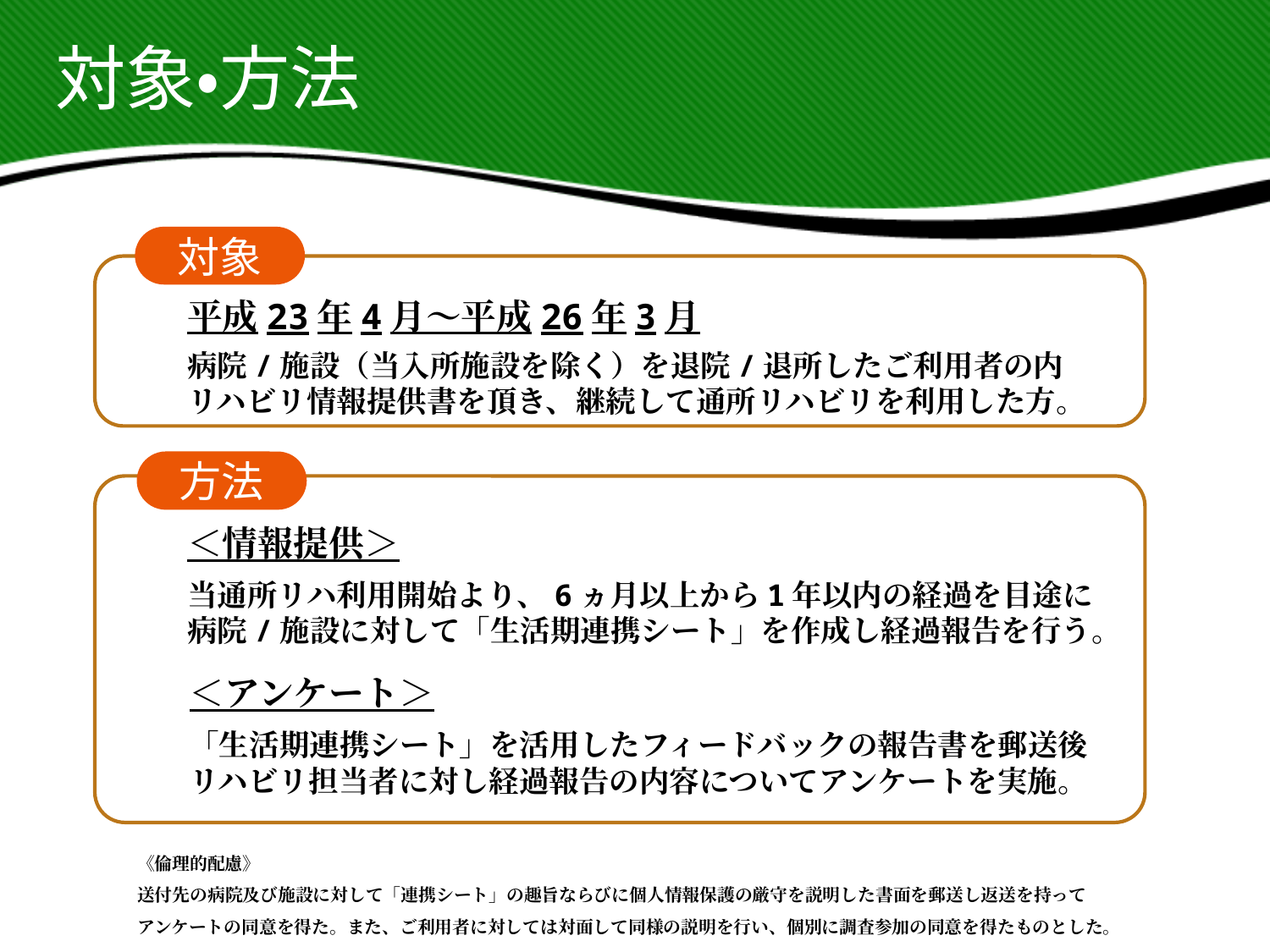

対象・方法
対象

平成23年4月～平成26年3月
病院/施設（当入所施設を除く）を退院/退所したご利用者の内
リハビリ情報提供書を頂き、継続して通所リハビリを利用した方。
方法

＜情報提供＞

当通所リハ利用開始より、6ヵ月以上から1年以内の経過を目途に
病院/施設に対して「生活期連携シート」を作成し経過報告を行う。
＜アンケート＞

「生活期連携シート」を活用したフィードバックの報告書を郵送後
リハビリ担当者に対し経過報告の内容についてアンケートを実施。
《倫理的配慮》
送付先の病院及び施設に対して「連携シート」の趣旨ならびに個人情報保護の厳守を説明した書面を郵送し返送を持って
アンケートの同意を得た。また、ご利用者に対しては対面して同様の説明を行い、個別に調査参加の同意を得たものとした。